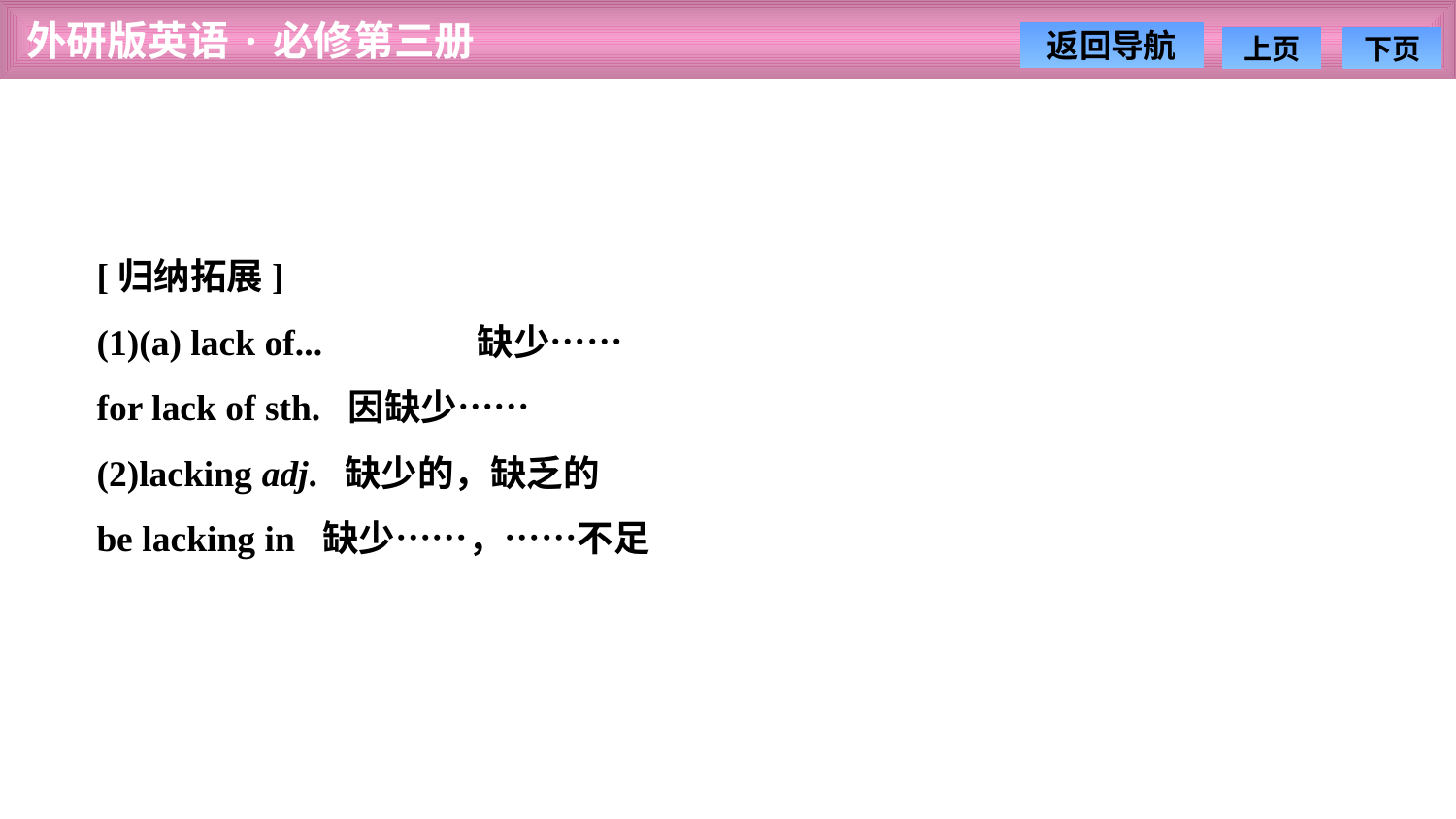

[归纳拓展]
(1)(a) lack of...　　　　缺少……
for lack of sth.  因缺少……
(2)lacking adj.  缺少的，缺乏的
be lacking in  缺少……，……不足